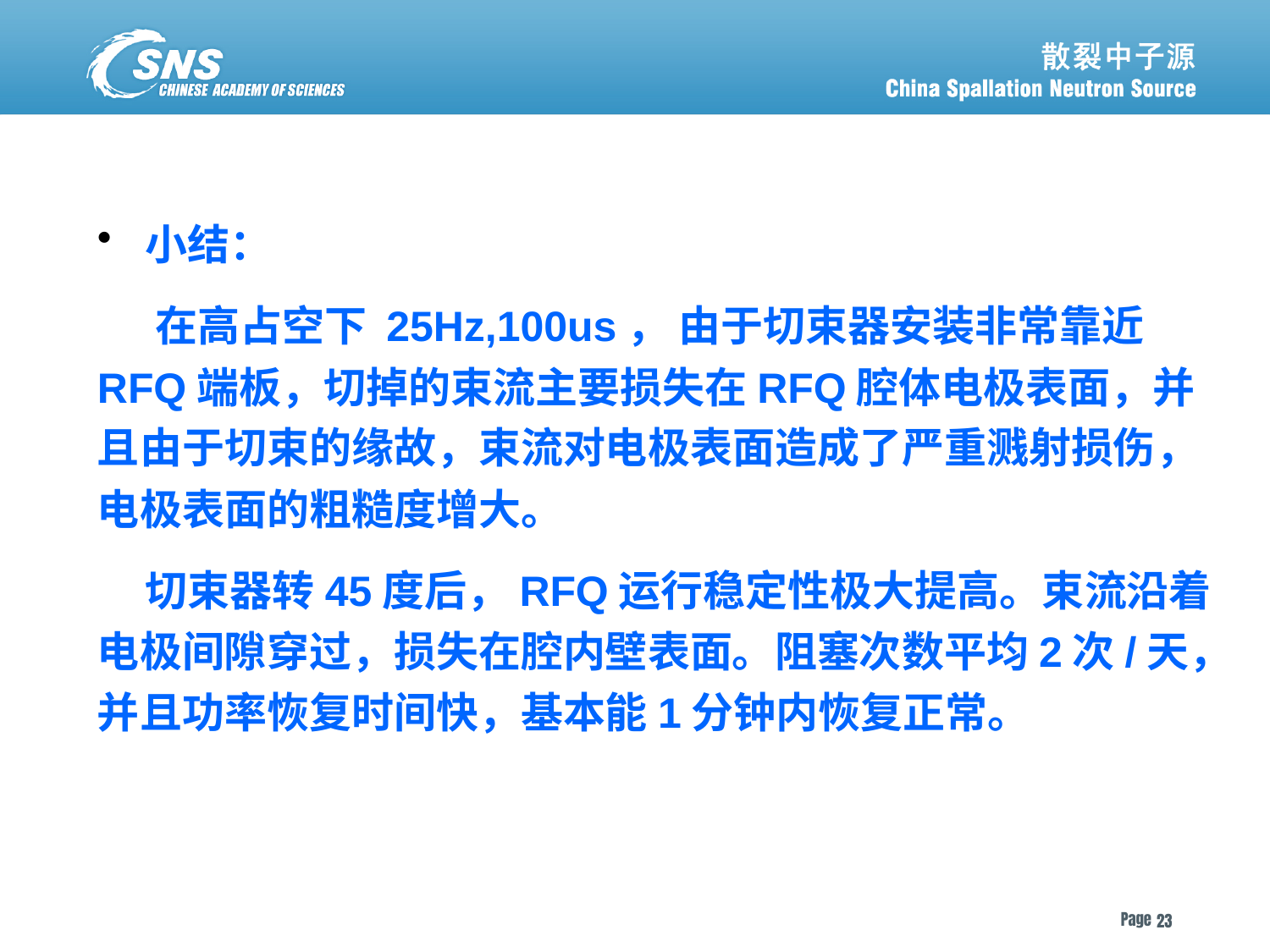

小结：
     在高占空下 25Hz,100us， 由于切束器安装非常靠近RFQ端板，切掉的束流主要损失在RFQ腔体电极表面，并且由于切束的缘故，束流对电极表面造成了严重溅射损伤，电极表面的粗糙度增大。
    切束器转45度后，RFQ运行稳定性极大提高。束流沿着电极间隙穿过，损失在腔内壁表面。阻塞次数平均2次/天，并且功率恢复时间快，基本能1分钟内恢复正常。
23